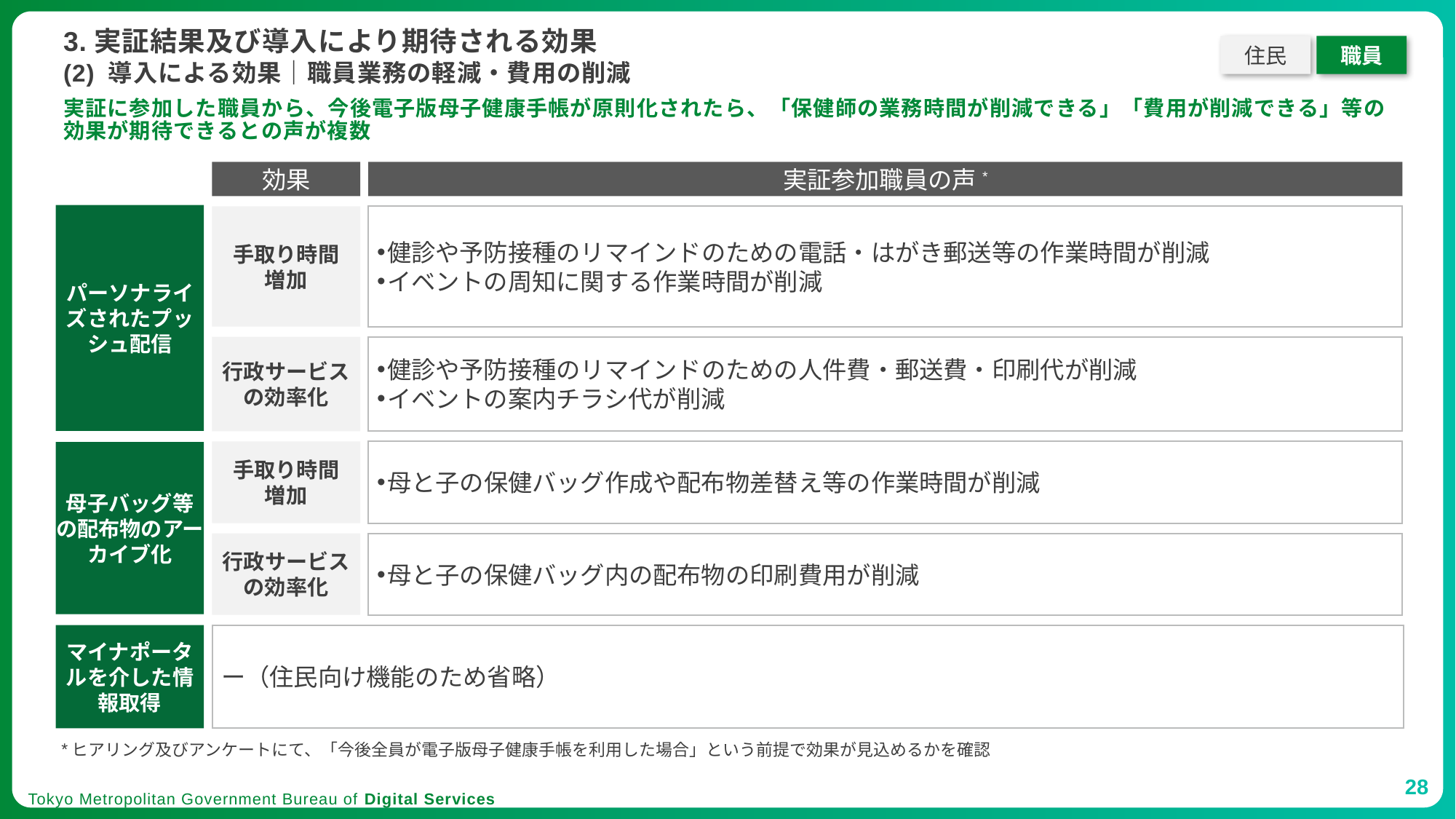

3.実証結果及び導入により期待される効果
住民
職員
# (2) 導入による効果｜職員業務の軽減・費用の削減
実証に参加した職員から、今後電子版母子健康手帳が原則化されたら、「保健師の業務時間が削減できる」「費用が削減できる」等の効果が期待できるとの声が複数
効果
実証参加職員の声*
パーソナライズされたプッシュ配信
手取り時間
増加
健診や予防接種のリマインドのための電話・はがき郵送等の作業時間が削減
イベントの周知に関する作業時間が削減
行政サービスの効率化
健診や予防接種のリマインドのための人件費・郵送費・印刷代が削減
イベントの案内チラシ代が削減
手取り時間
増加
母と子の保健バッグ作成や配布物差替え等の作業時間が削減
母子バッグ等の配布物のアーカイブ化
行政サービスの効率化
母と子の保健バッグ内の配布物の印刷費用が削減
マイナポータルを介した情報取得
ー（住民向け機能のため省略）
ヒアリング及びアンケートにて、「今後全員が電子版母子健康手帳を利用した場合」という前提で効果が見込めるかを確認
28